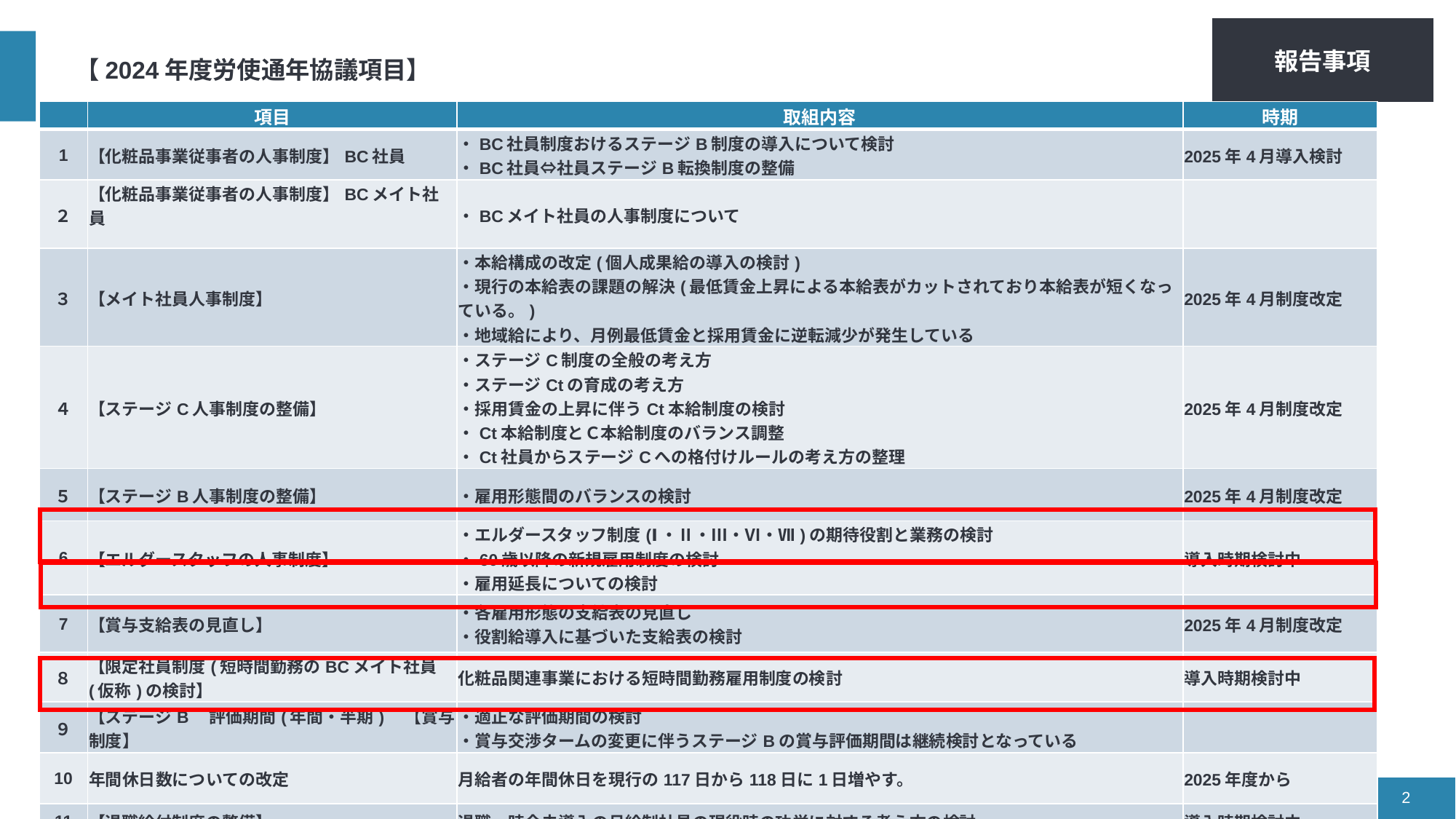

報告事項
# 【2024年度労使通年協議項目】
|  | 項目 | 取組内容 | 時期 |
| --- | --- | --- | --- |
| 1 | 【化粧品事業従事者の人事制度】BC社員 | ・BC社員制度おけるステージB制度の導入について検討 ・BC社員⇔社員ステージB転換制度の整備 | 2025年4月導入検討 |
| ２ | 【化粧品事業従事者の人事制度】BCメイト社員 | ・BCメイト社員の人事制度について |  |
| ３ | 【メイト社員人事制度】 | ・本給構成の改定(個人成果給の導入の検討) ・現行の本給表の課題の解決(最低賃金上昇による本給表がカットされており本給表が短くなっている。) ・地域給により、月例最低賃金と採用賃金に逆転減少が発生している | 2025年4月制度改定 |
| ４ | 【ステージC人事制度の整備】 | ・ステージC制度の全般の考え方 ・ステージCtの育成の考え方 ・採用賃金の上昇に伴うCt本給制度の検討 ・Ct本給制度とＣ本給制度のバランス調整 ・Ct社員からステージCへの格付けルールの考え方の整理 | 2025年4月制度改定 |
| ５ | 【ステージB人事制度の整備】 | ・雇用形態間のバランスの検討 | 2025年4月制度改定 |
| 6 | 【エルダースタッフの人事制度】 | ・エルダースタッフ制度(Ⅰ・Ⅱ・Ⅲ・Ⅵ・Ⅶ)の期待役割と業務の検討 ・60歳以降の新規雇用制度の検討 ・雇用延長についての検討 | 導入時期検討中 |
| 7 | 【賞与支給表の見直し】 | ・各雇用形態の支給表の見直し ・役割給導入に基づいた支給表の検討 | 2025年4月制度改定 |
| ８ | 【限定社員制度(短時間勤務のBCメイト社員(仮称)の検討】 | 化粧品関連事業における短時間勤務雇用制度の検討 | 導入時期検討中 |
| ９ | 【ステージB　評価期間(年間・半期)　【賞与制度】 | ・適正な評価期間の検討 ・賞与交渉タームの変更に伴うステージBの賞与評価期間は継続検討となっている |  |
| 10 | 年間休日数についての改定 | 月給者の年間休日を現行の117日から118日に1日増やす。 | 2025年度から |
| 11 | 【退職給付制度の整備】 | 退職一時金未導入の月給制社員の現役時の功労に対する考え方の検討 | 導入時期検討中 |
| 12 | 【ステージB-HAP受検制度の整備】 | ・ステージB-HAP受検時の制度の整備を検討します。(例：受検回数制限導入の有無など) | 導入時期検討中 |
| 13 | 【短時間勤務者のフレックス制度の検討】 | ・制限勤務者(育児・介護・疾病)のフレックス制度利用について検討します | 導入時期検討中 |

2